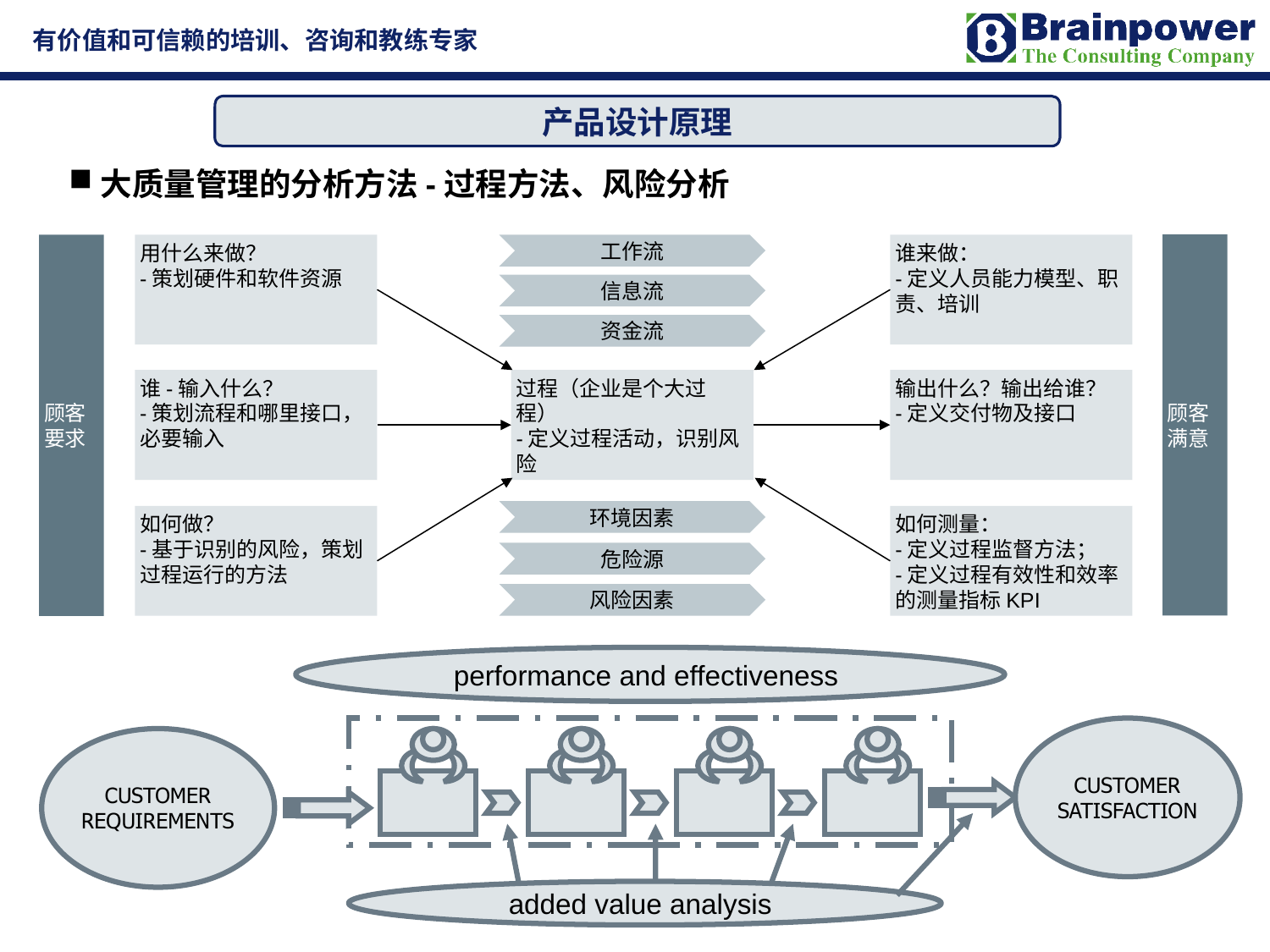

产品设计原理
大质量管理的分析方法-过程方法、风险分析
顾客满意
顾客要求
工作流
用什么来做？
-策划硬件和软件资源
谁来做：
-定义人员能力模型、职责、培训
信息流
资金流
谁-输入什么？
-策划流程和哪里接口，必要输入
过程（企业是个大过程）
-定义过程活动，识别风险
输出什么？输出给谁？
-定义交付物及接口
环境因素
如何做？
-基于识别的风险，策划过程运行的方法
如何测量：
-定义过程监督方法；
-定义过程有效性和效率的测量指标KPI
危险源
风险因素
performance and effectiveness

CUSTOMER
SATISFACTION
CUSTOMER
REQUIREMENTS

added value analysis